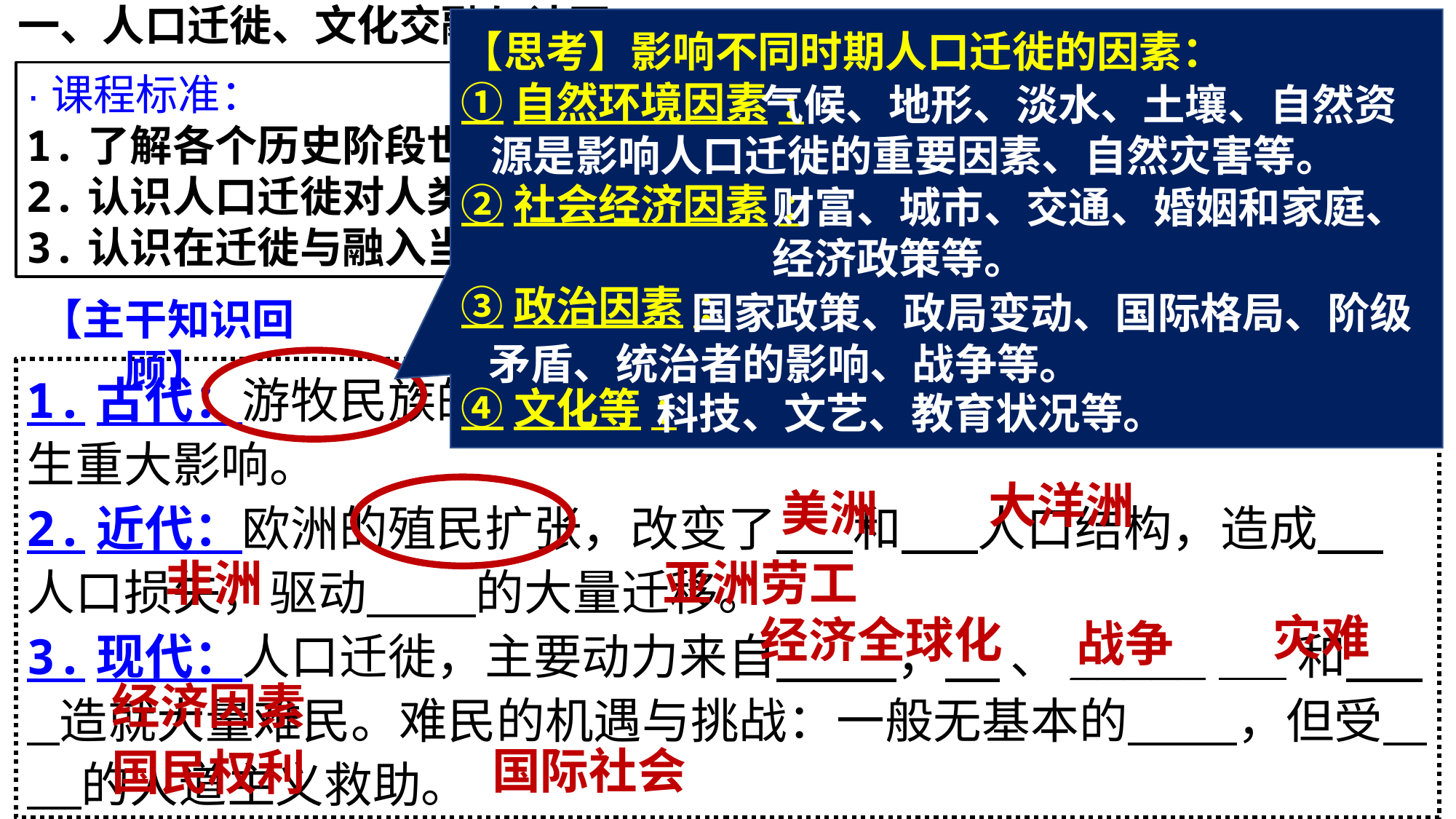

一、人口迁徙、文化交融与认同
【思考】影响不同时期人口迁徙的因素：
①自然环境因素:

②社会经济因素:

③政治因素:

④文化等:
·课程标准：
1.了解各个历史阶段世界各地区不同规模和类型的人口迁徙。
2.认识人口迁徙对人类文化变迁的影响。
3.认识在迁徙与融入当地社会过程中出现的文化认同问题。
                           气候、地形、淡水、土壤、自然资源是影响人口迁徙的重要因素、自然灾害等。
财富、城市、交通、婚姻和家庭、经济政策等。
                    国家政策、政局变动、国际格局、阶级矛盾、统治者的影响、战争等。
【主干知识回顾】

1.古代：游牧民族的几次迁徙，对          区域文化的形成和转型产生重大影响。
2.近代：欧洲的殖民扩张，改变了       和       人口结构，造成       人口损失，驱动          的大量迁移。
3.现代：人口迁徙，主要动力来自           ，      、_____      和           造就大量难民。难民的机遇与挑战：一般无基本的          ，但受          的人道主义救助。
亚欧大陆
科技、文艺、教育状况等。
大洋洲

美洲
非洲
亚洲劳工
灾难
经济全球化
战争
经济因素
国际社会
国民权利